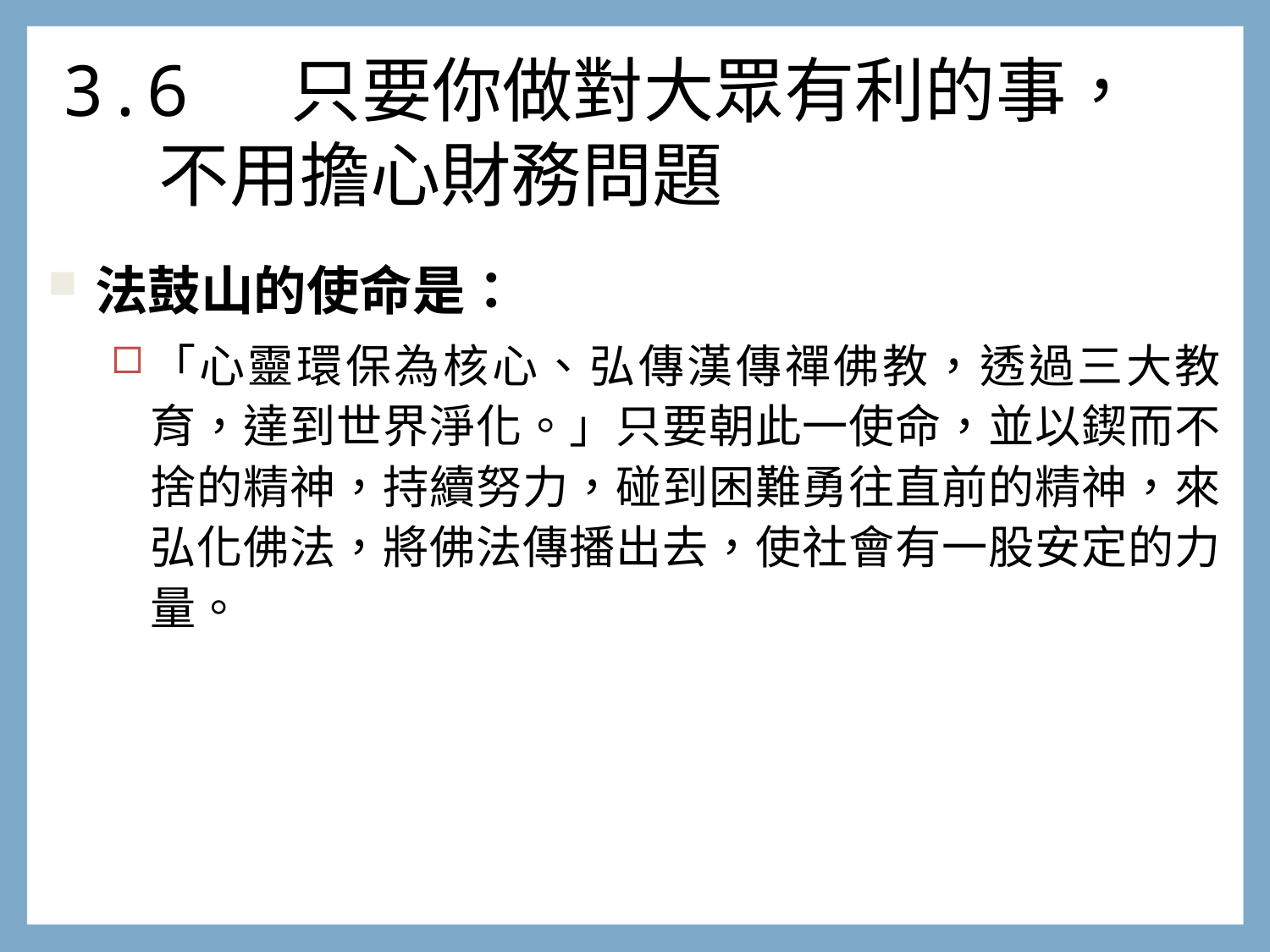

3.6  只要你做對大眾有利的事，
     不用擔心財務問題
法鼓山的使命是：
「心靈環保為核心、弘傳漢傳禪佛教，透過三大教育，達到世界淨化。」只要朝此一使命，並以鍥而不捨的精神，持續努力，碰到困難勇往直前的精神，來弘化佛法，將佛法傳播出去，使社會有一股安定的力量。